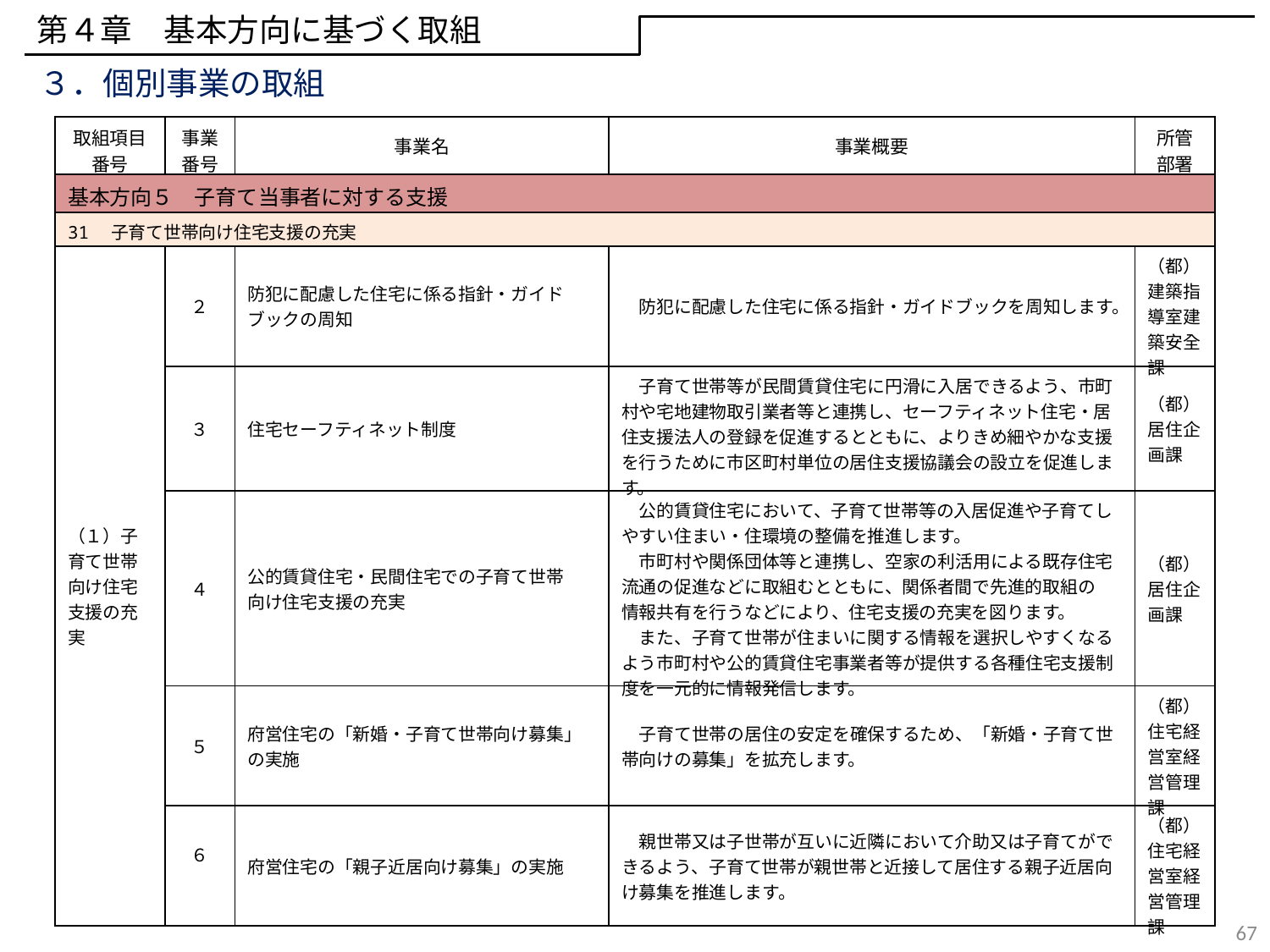

第４章　基本方向に基づく取組
３．個別事業の取組
| 取組項目 番号 | 事業 番号 | 事業名 | 事業概要 | 所管 部署 |
| --- | --- | --- | --- | --- |
| 基本方向５　子育て当事者に対する支援 |  |  |  |  |
| 31　子育て世帯向け住宅支援の充実 | 12 |  |  |  |
| （１）子育て世帯向け住宅支援の充実 | ２ | 防犯に配慮した住宅に係る指針・ガイドブックの周知 | 防犯に配慮した住宅に係る指針・ガイドブックを周知します。 | （都）建築指導室建築安全課 |
| （１）子育てにやさしい住まい・住環境の整備 | ３ | 住宅セーフティネット制度 | 子育て世帯等が民間賃貸住宅に円滑に入居できるよう、市町村や宅地建物取引業者等と連携し、セーフティネット住宅・居住支援法人の登録を促進するとともに、よりきめ細やかな支援を行うために市区町村単位の居住支援協議会の設立を促進します。 | （都）居住企画課 |
|  | ４ | 公的賃貸住宅・民間住宅での子育て世帯 向け住宅支援の充実 | 公的賃貸住宅において、子育て世帯等の入居促進や子育てしやすい住まい・住環境の整備を推進します。 　市町村や関係団体等と連携し、空家の利活用による既存住宅流通の促進などに取組むとともに、関係者間で先進的取組の 情報共有を行うなどにより、住宅支援の充実を図ります。 　また、子育て世帯が住まいに関する情報を選択しやすくなるよう市町村や公的賃貸住宅事業者等が提供する各種住宅支援制度を一元的に情報発信します。 | （都）居住企画課 |
|  | ５ | 府営住宅の「新婚・子育て世帯向け募集」の実施 | 子育て世帯の居住の安定を確保するため、「新婚・子育て世帯向けの募集」を拡充します。 | （都）住宅経営室経営管理課 |
|  | ６ | 府営住宅の「親子近居向け募集」の実施 | 親世帯又は子世帯が互いに近隣において介助又は子育てができるよう、子育て世帯が親世帯と近接して居住する親子近居向け募集を推進します。 | （都）住宅経営室経営管理課 |
67